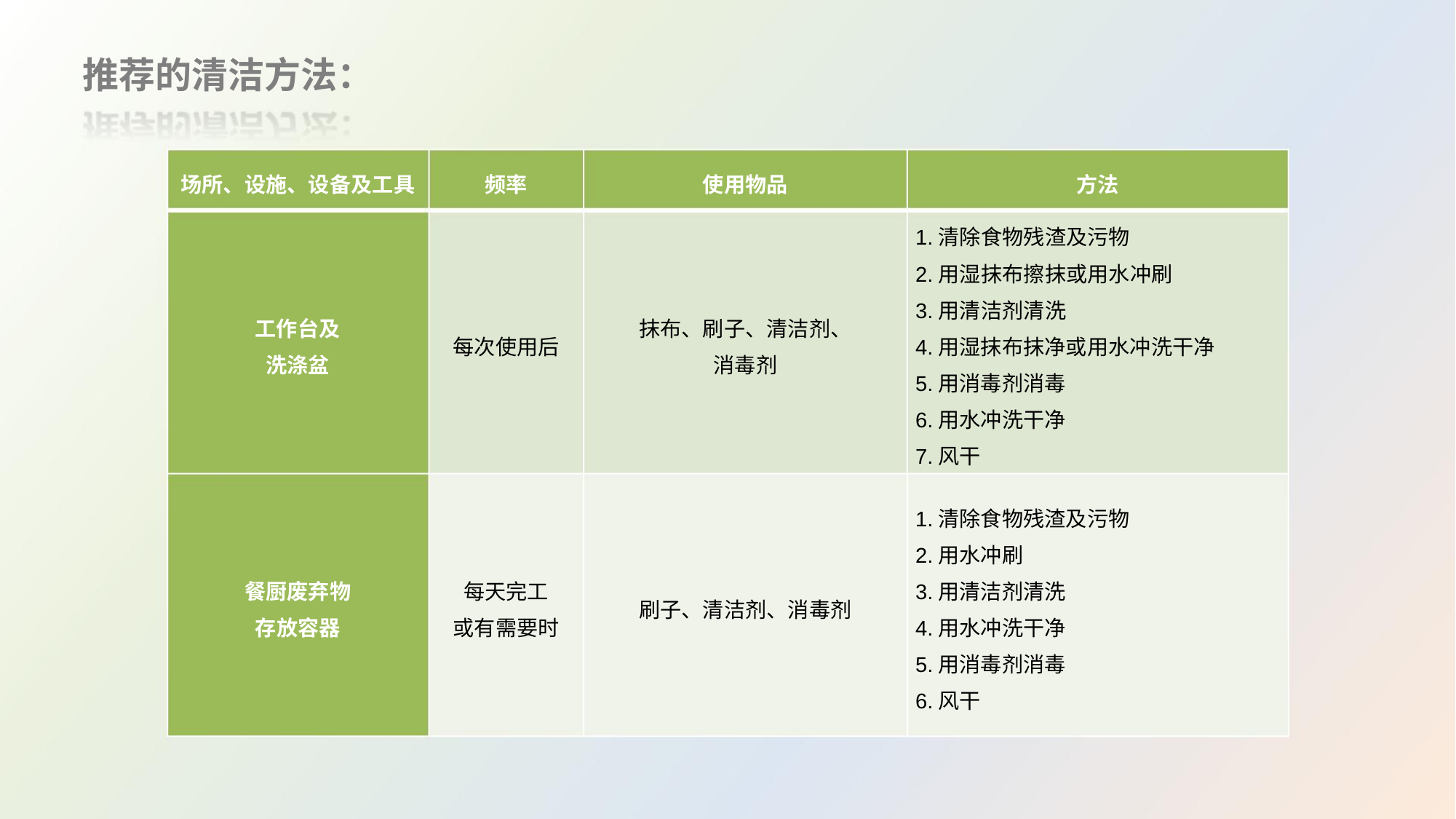

推荐的清洁方法：
场所、设施、设备及工具
频率
使用物品
方法
1.清除食物残渣及污物
2.用湿抹布擦抹或用水冲刷
3.用清洁剂清洗
工作台及
洗涤盆
抹布、刷子、清洁剂、
消毒剂
每次使用后
4.用湿抹布抹净或用水冲洗干净
5.用消毒剂消毒
6.用水冲洗干净
7.风干
1.清除食物残渣及污物
2.用水冲刷
餐厨废弃物
存放容器
每天完工
3.用清洁剂清洗
4.用水冲洗干净
5.用消毒剂消毒
6.风干
刷子、清洁剂、消毒剂
或有需要时